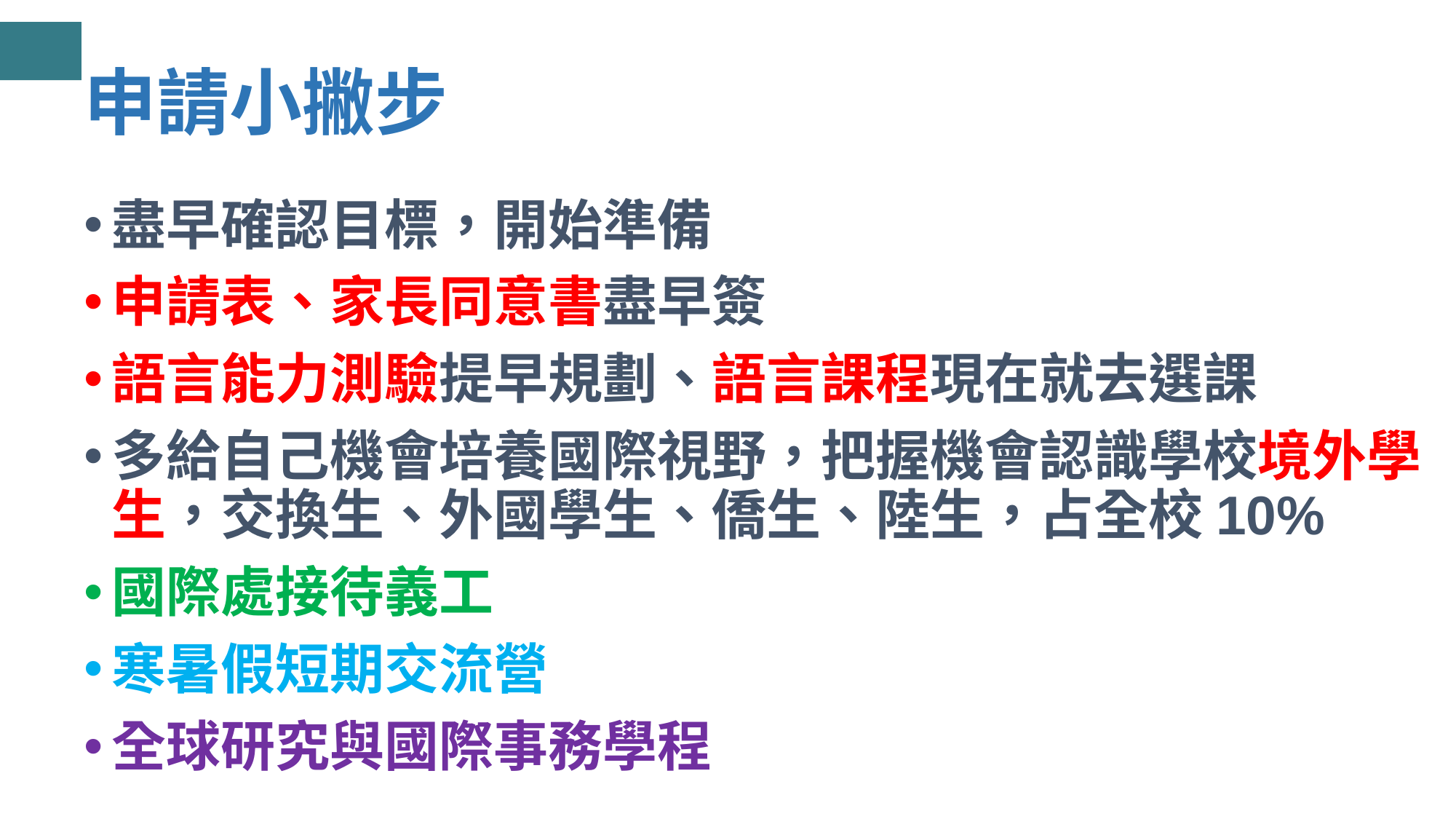

# 申請小撇步
盡早確認目標，開始準備
申請表、家長同意書盡早簽
語言能力測驗提早規劃、語言課程現在就去選課
多給自己機會培養國際視野，把握機會認識學校境外學生，交換生、外國學生、僑生、陸生，占全校10%
國際處接待義工
寒暑假短期交流營
全球研究與國際事務學程